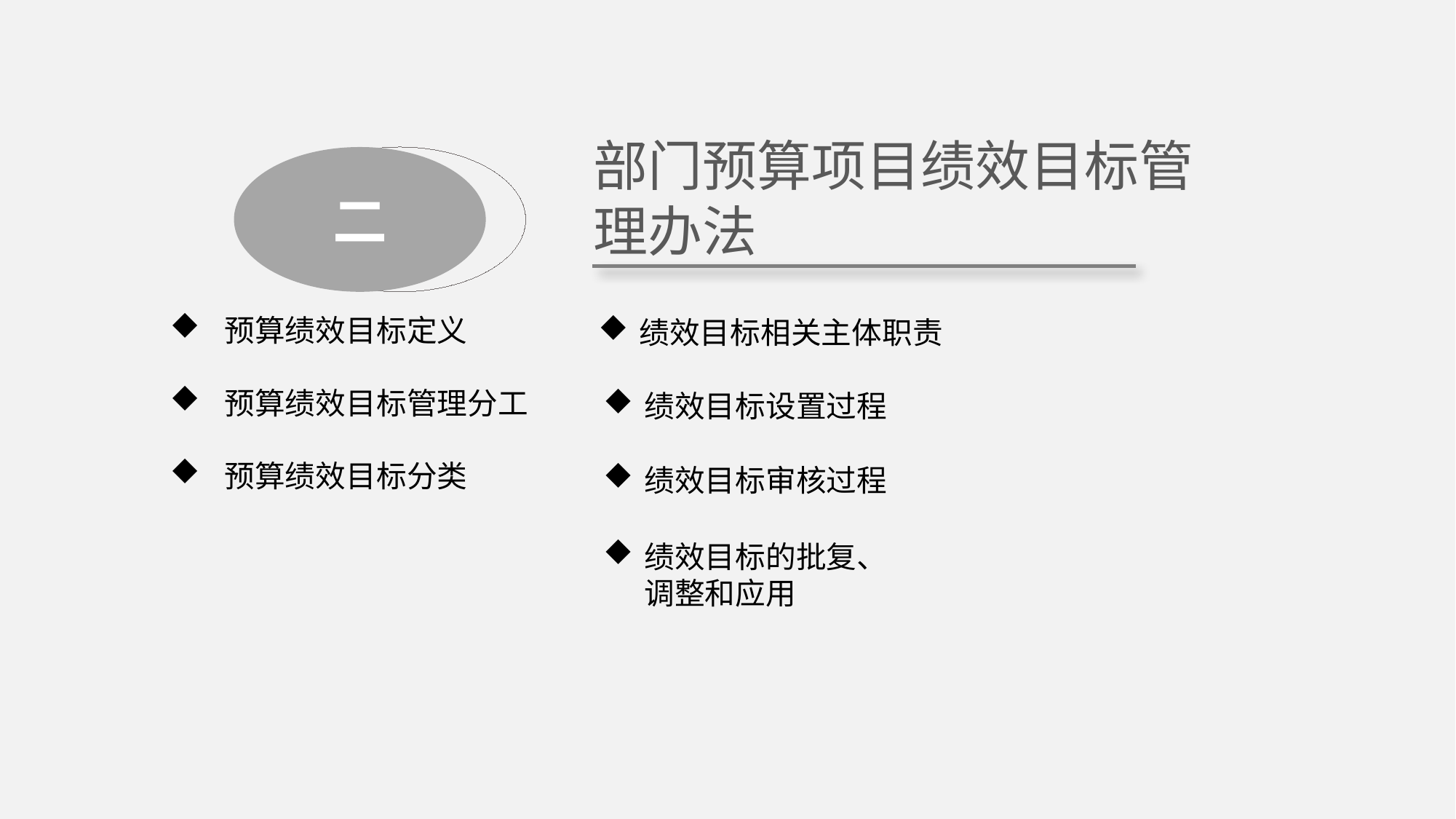

部门预算项目绩效目标管理办法
二
Part A
预算绩效目标定义

预算绩效目标管理分工

预算绩效目标分类

绩效目标相关主体职责
绩效目标设置过程
绩效目标审核过程

绩效目标的批复、调整和应用